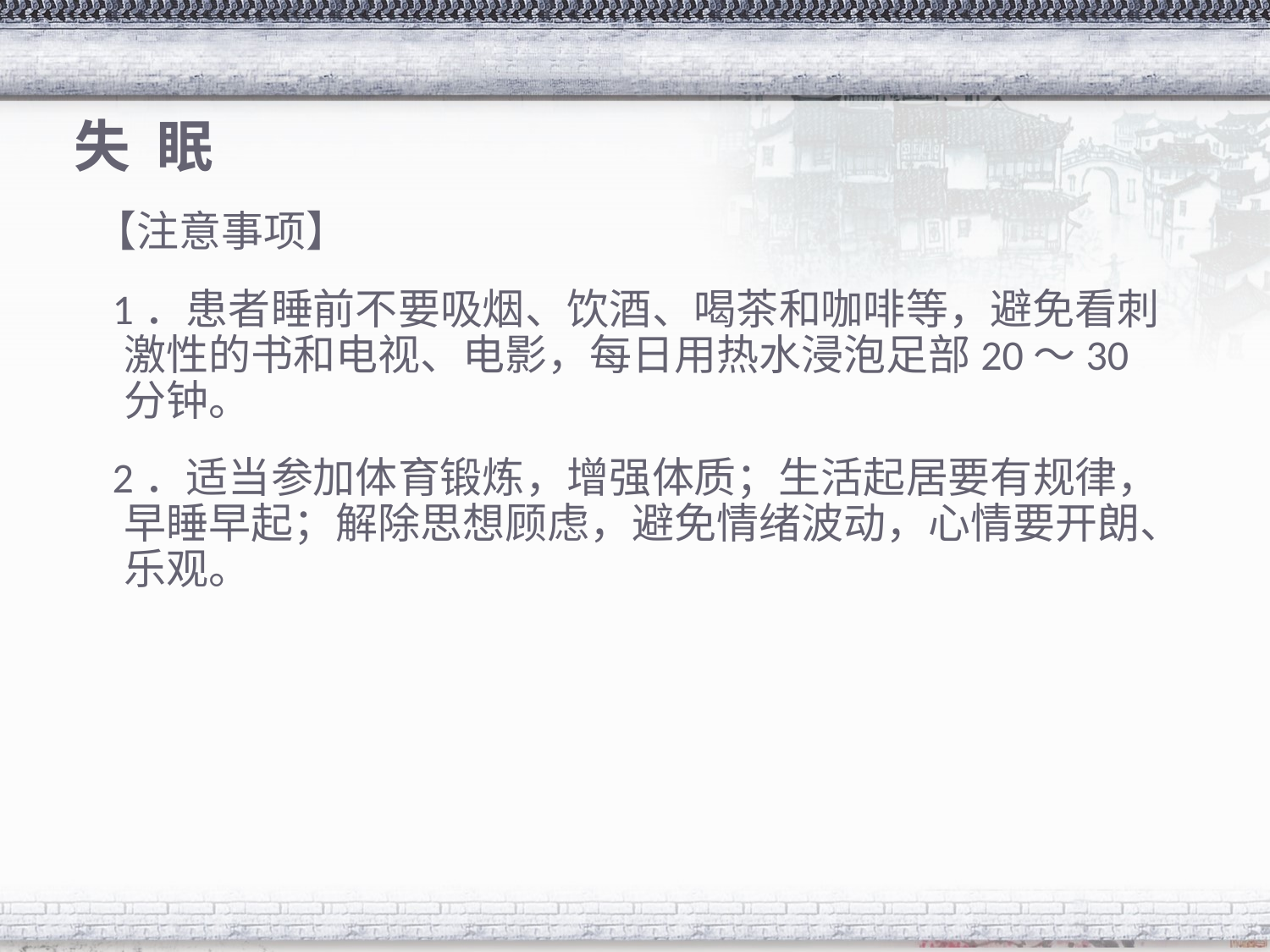

# 失  眠
 【注意事项】
    1．患者睡前不要吸烟、饮酒、喝茶和咖啡等，避免看刺激性的书和电视、电影，每日用热水浸泡足部20～30分钟。
    2．适当参加体育锻炼，增强体质；生活起居要有规律，早睡早起；解除思想顾虑，避免情绪波动，心情要开朗、乐观。